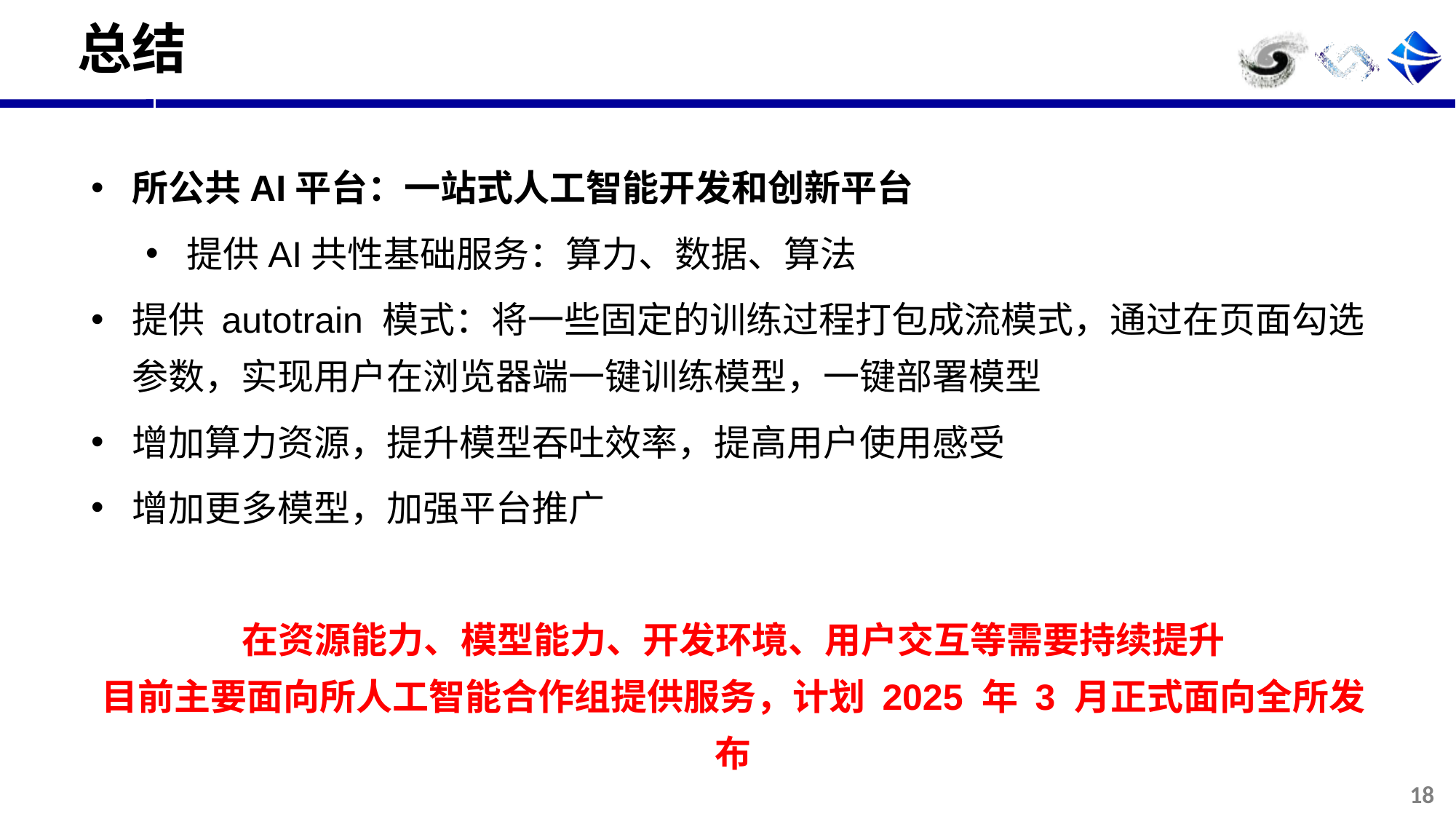

# 总结
所公共AI平台：一站式人工智能开发和创新平台
提供AI共性基础服务：算力、数据、算法
提供 autotrain 模式：将一些固定的训练过程打包成流模式，通过在页面勾选参数，实现用户在浏览器端一键训练模型，一键部署模型
增加算力资源，提升模型吞吐效率，提高用户使用感受
增加更多模型，加强平台推广

在资源能力、模型能力、开发环境、用户交互等需要持续提升
目前主要面向所人工智能合作组提供服务，计划 2025 年 3 月正式面向全所发布